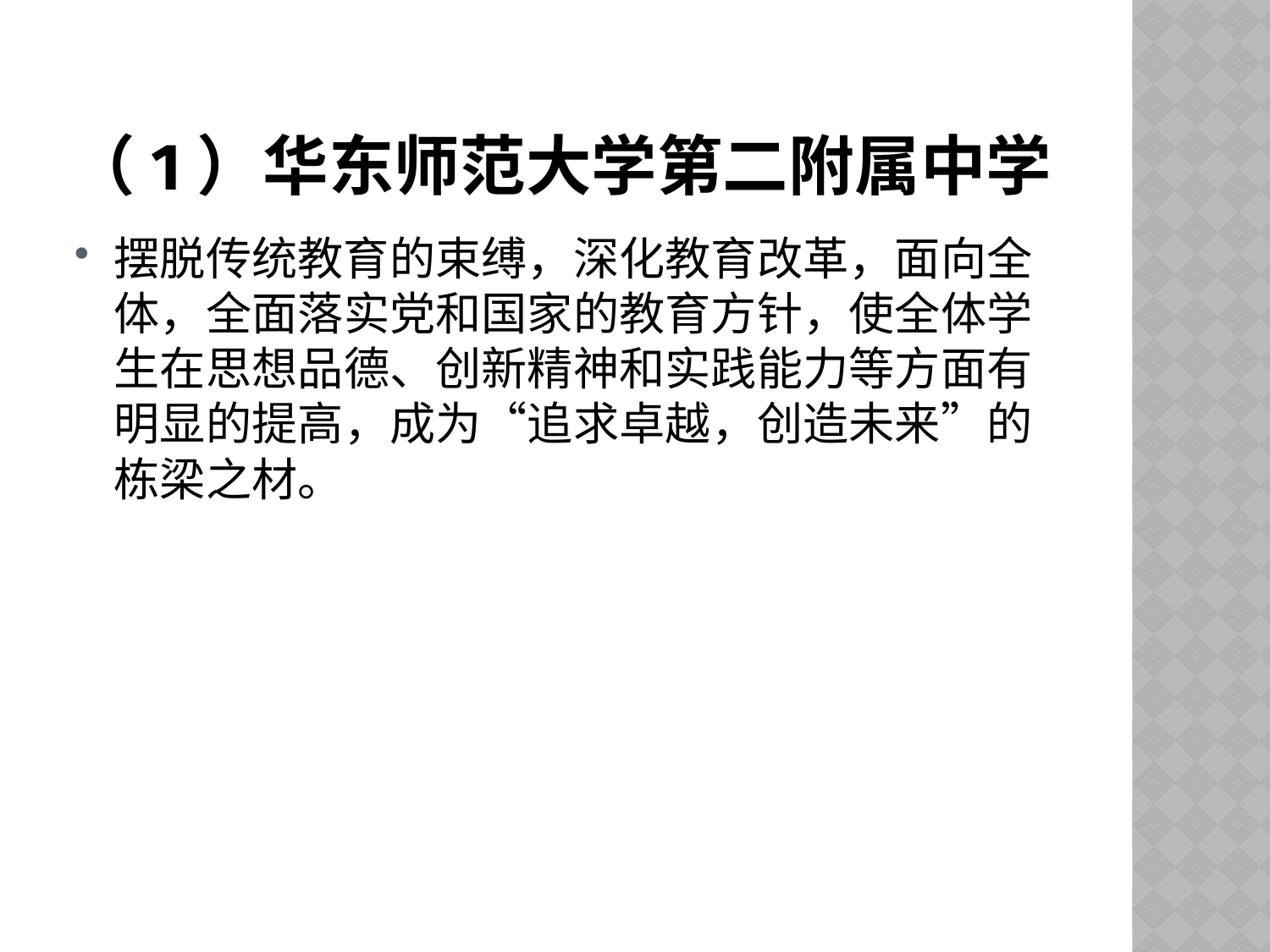

# （1）华东师范大学第二附属中学
摆脱传统教育的束缚，深化教育改革，面向全体，全面落实党和国家的教育方针，使全体学生在思想品德、创新精神和实践能力等方面有明显的提高，成为“追求卓越，创造未来”的栋梁之材。